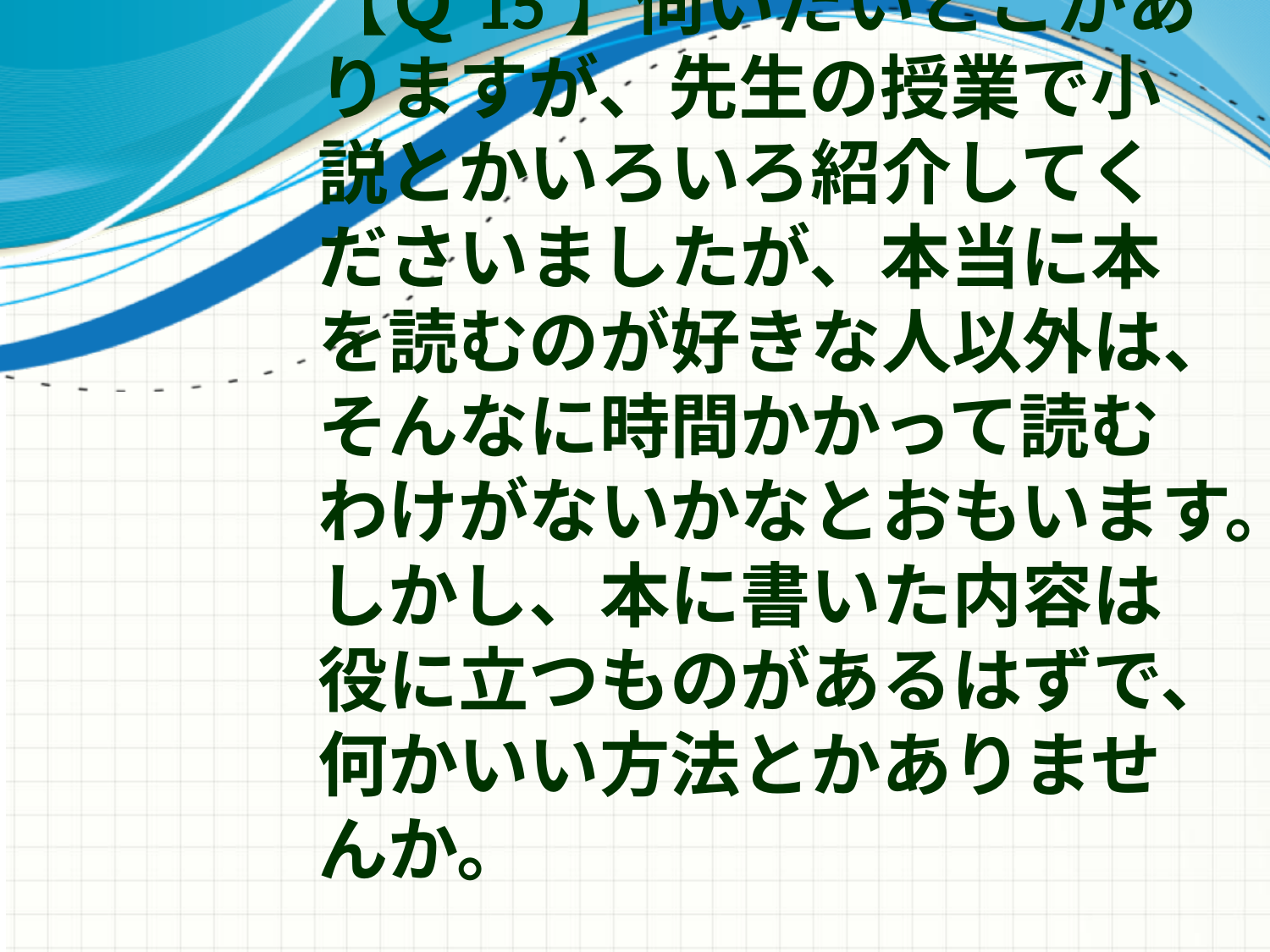

# 【Ｑ15】伺いたいとこがありますが、先生の授業で小説とかいろいろ紹介してくださいましたが、本当に本を読むのが好きな人以外は、そんなに時間かかって読むわけがないかなとおもいます。しかし、本に書いた内容は役に立つものがあるはずで、何かいい方法とかありませんか。